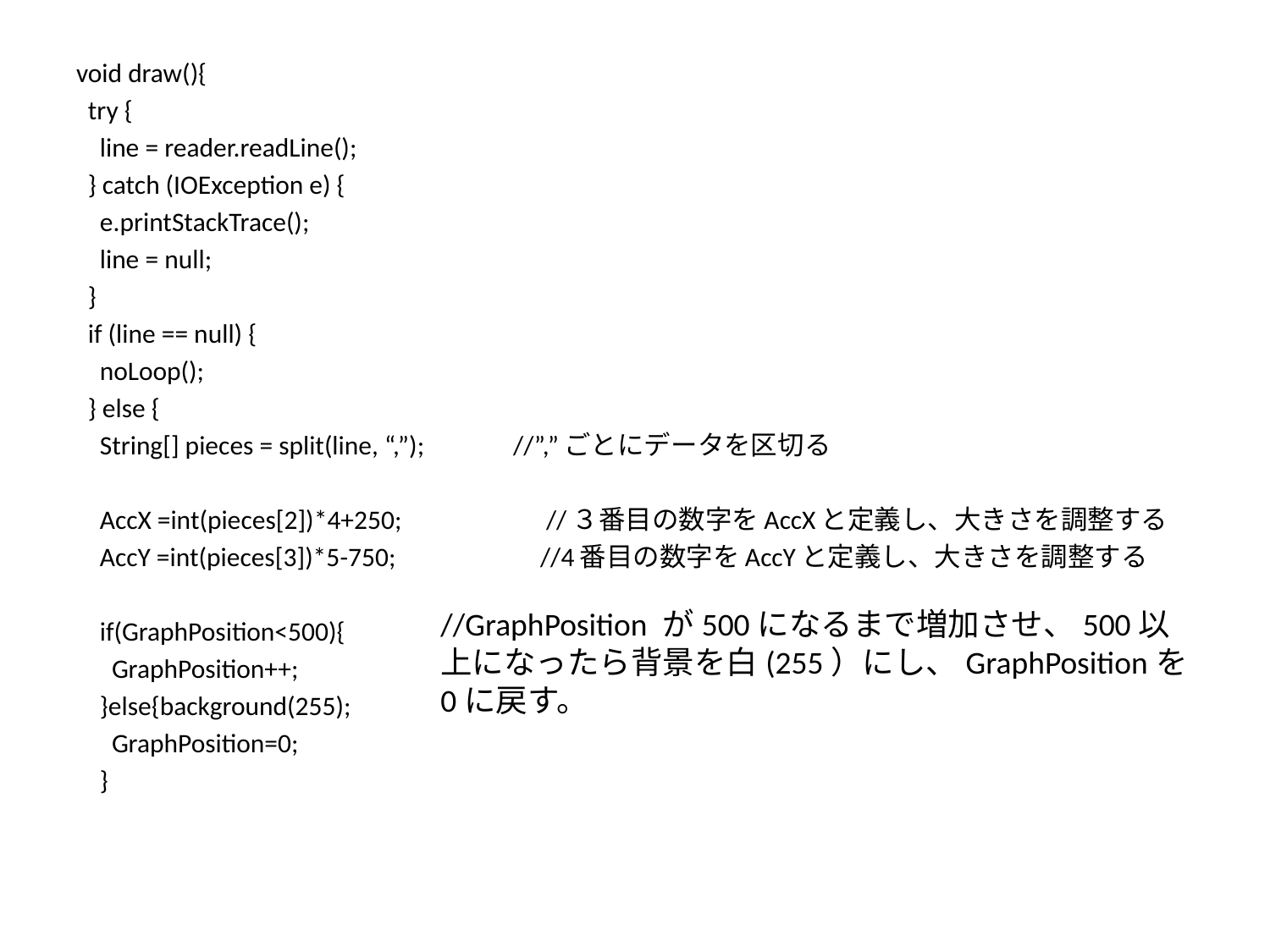

void draw(){
  try {
    line = reader.readLine();
  } catch (IOException e) {
    e.printStackTrace();
    line = null;
  }
  if (line == null) {
    noLoop();
  } else {
    String[] pieces = split(line, “,”);               //”,”ごとにデータを区切る

    AccX =int(pieces[2])*4+250;　　　　　//３番目の数字をAccXと定義し、大きさを調整する
    AccY =int(pieces[3])*5-750;　　　　　//4番目の数字をAccYと定義し、大きさを調整する

    if(GraphPosition<500){
      GraphPosition++;
    }else{background(255);
      GraphPosition=0;
    }

//GraphPosition が500になるまで増加させ、500以上になったら背景を白(255）にし、GraphPositionを0に戻す。